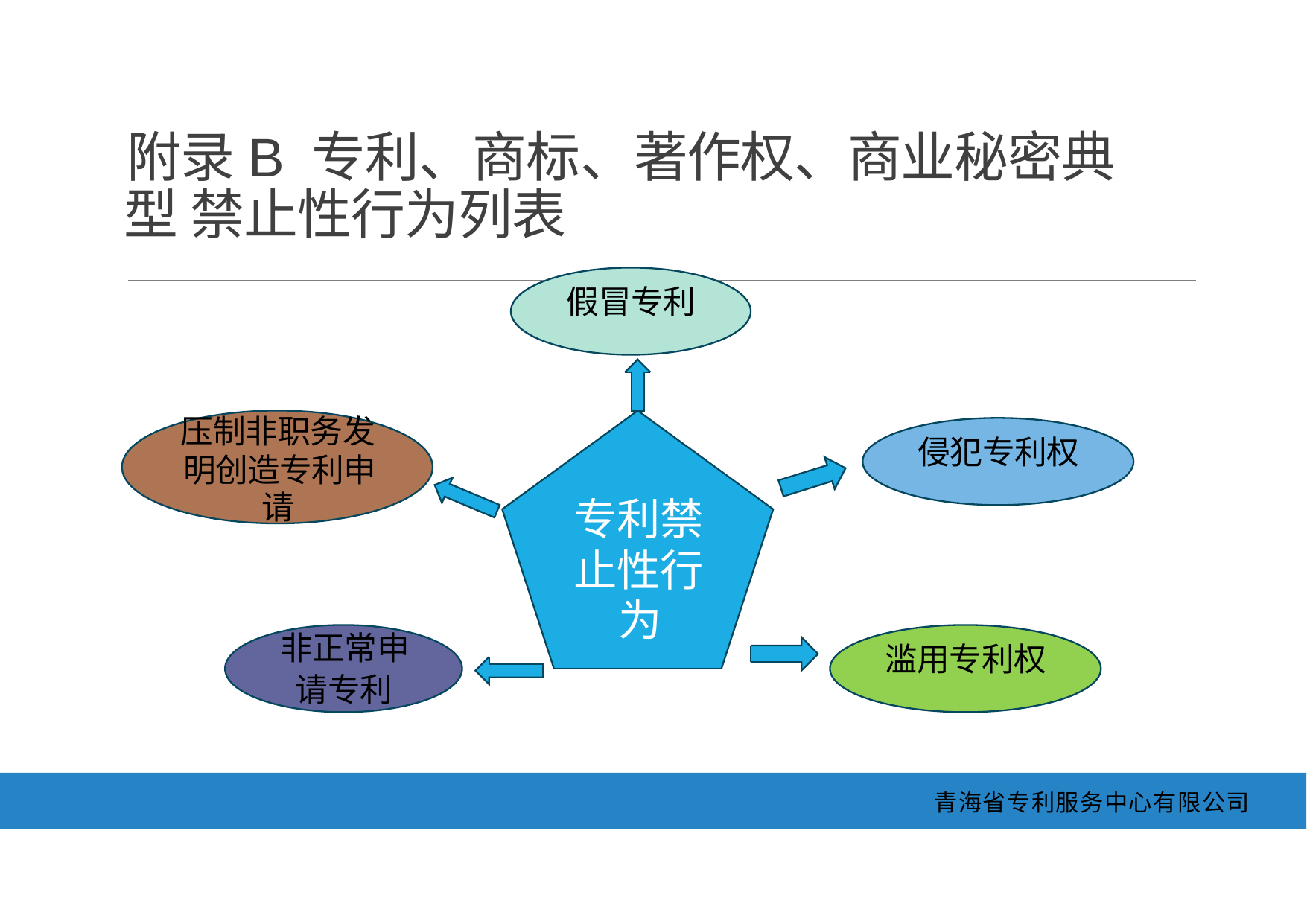

附录B 专利、商标、著作权、商业秘密典型 禁止性行为列表

假冒专利

压制非职务发
明创造专利申
请

专利禁
止性行
为

侵犯专利权

非正常申
请专利

滥用专利权

青海省专利服务中心有限公司